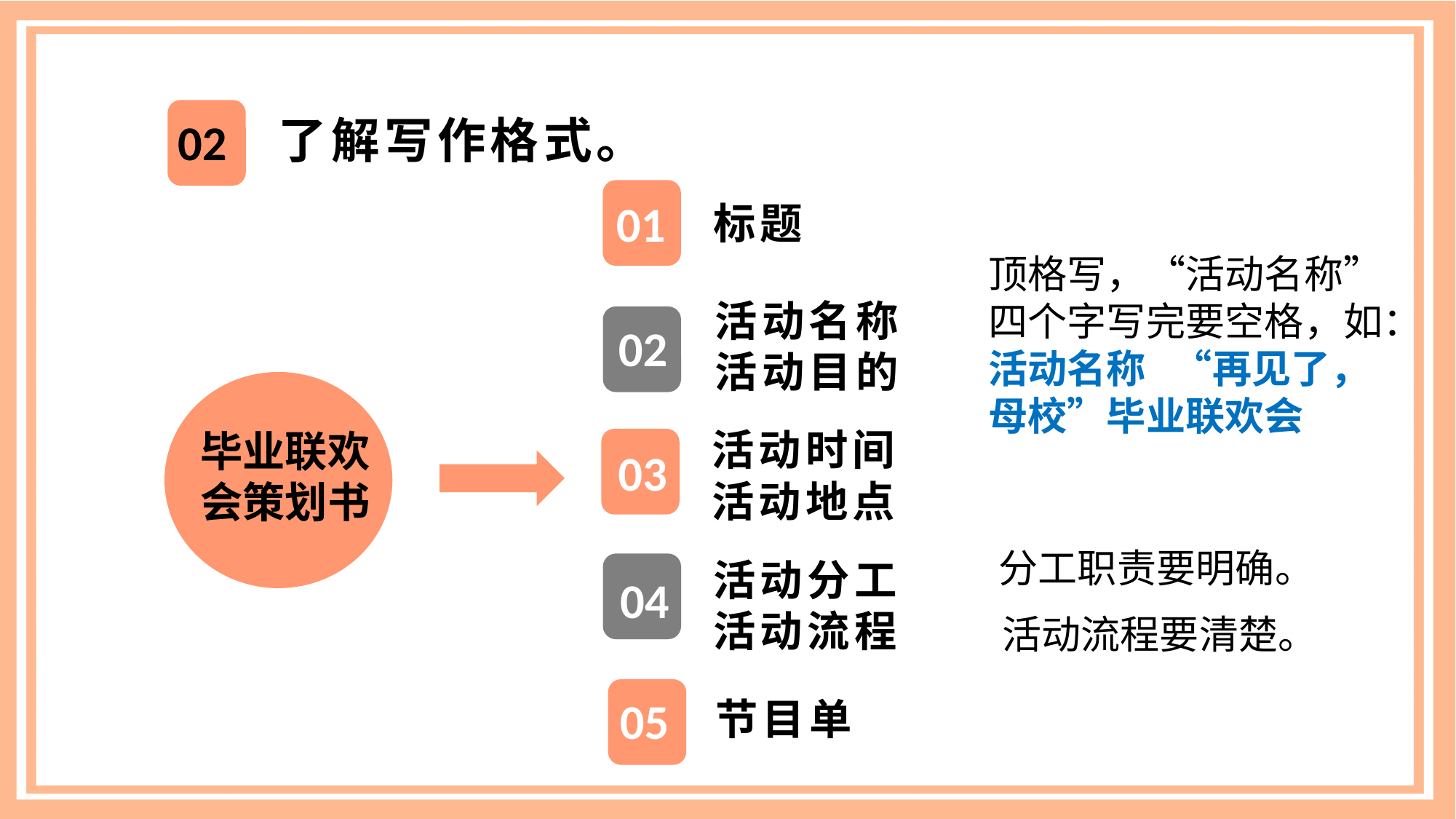

了解写作格式。
02

01
标题
顶格写，“活动名称”四个字写完要空格，如：
活动名称   “再见了，母校”毕业联欢会
活动名称
活动目的

02

活动时间
活动地点

03
毕业联欢
会策划书

分工职责要明确。
活动分工
活动流程

04
活动流程要清楚。

05
节目单